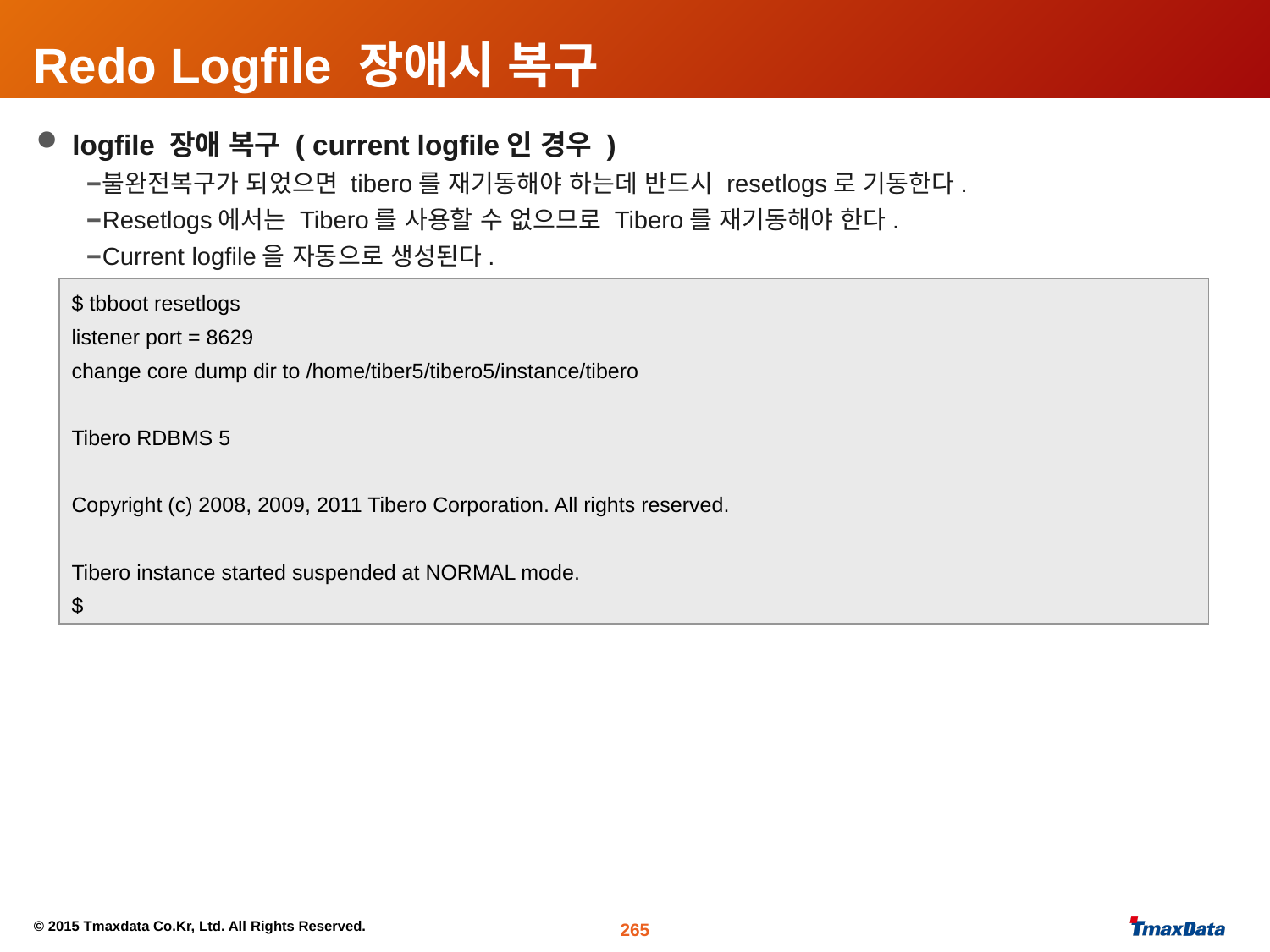

# Redo Logfile 장애시 복구
 logfile 장애 복구 ( current logfile인 경우 )
불완전복구가 되었으면 tibero를 재기동해야 하는데 반드시 resetlogs로 기동한다.
Resetlogs에서는 Tibero를 사용할 수 없으므로 Tibero를 재기동해야 한다.
Current logfile을 자동으로 생성된다.

$ tbboot resetlogs
listener port = 8629
change core dump dir to /home/tiber5/tibero5/instance/tibero

Tibero RDBMS 5

Copyright (c) 2008, 2009, 2011 Tibero Corporation. All rights reserved.

Tibero instance started suspended at NORMAL mode.
$